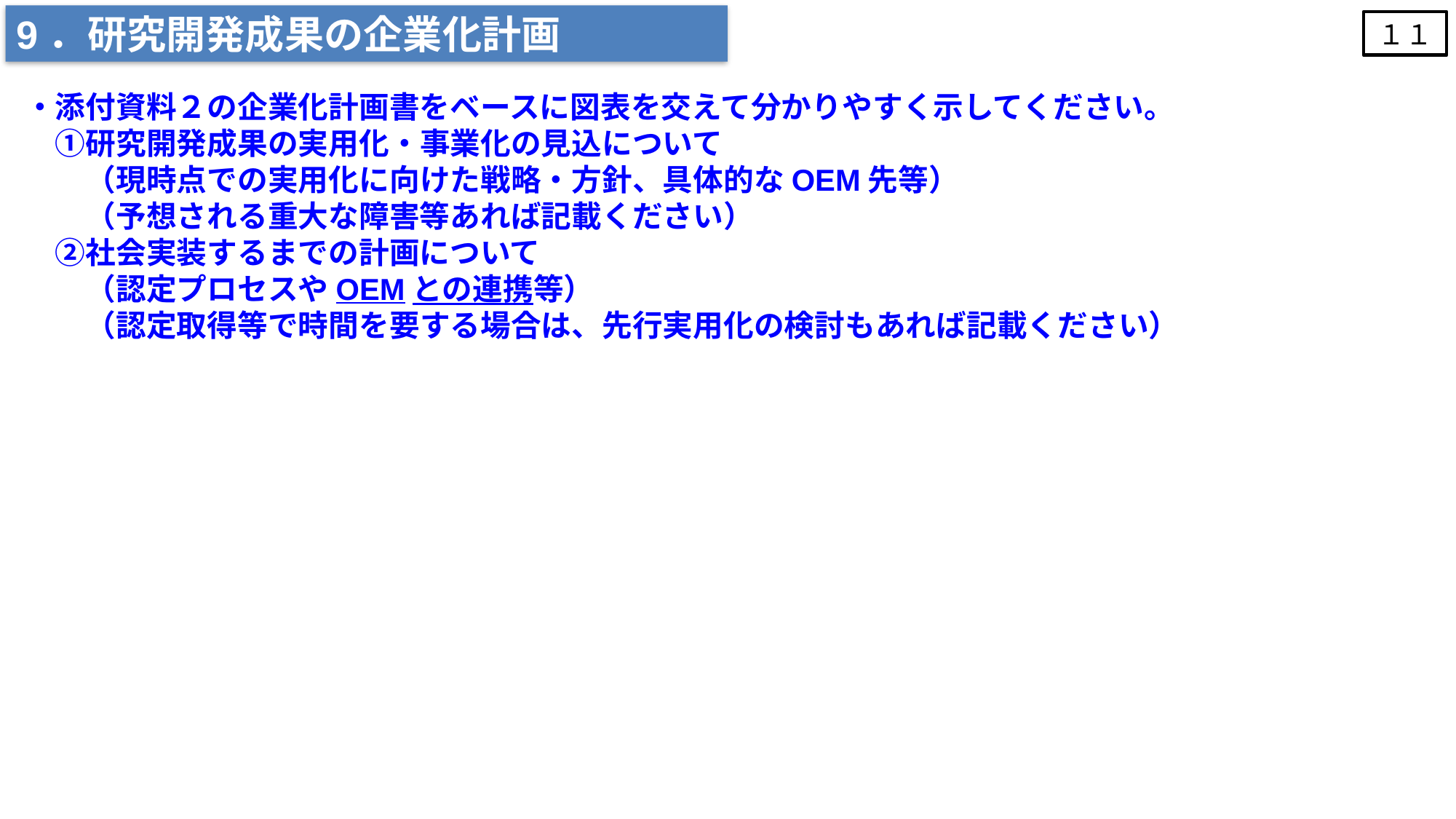

9．研究開発成果の企業化計画
１１
・添付資料２の企業化計画書をベースに図表を交えて分かりやすく示してください。
　①研究開発成果の実用化・事業化の見込について
　　（現時点での実用化に向けた戦略・方針、具体的なOEM先等）
　　（予想される重大な障害等あれば記載ください）
　②社会実装するまでの計画について
　　（認定プロセスやOEMとの連携等）
　　（認定取得等で時間を要する場合は、先行実用化の検討もあれば記載ください）